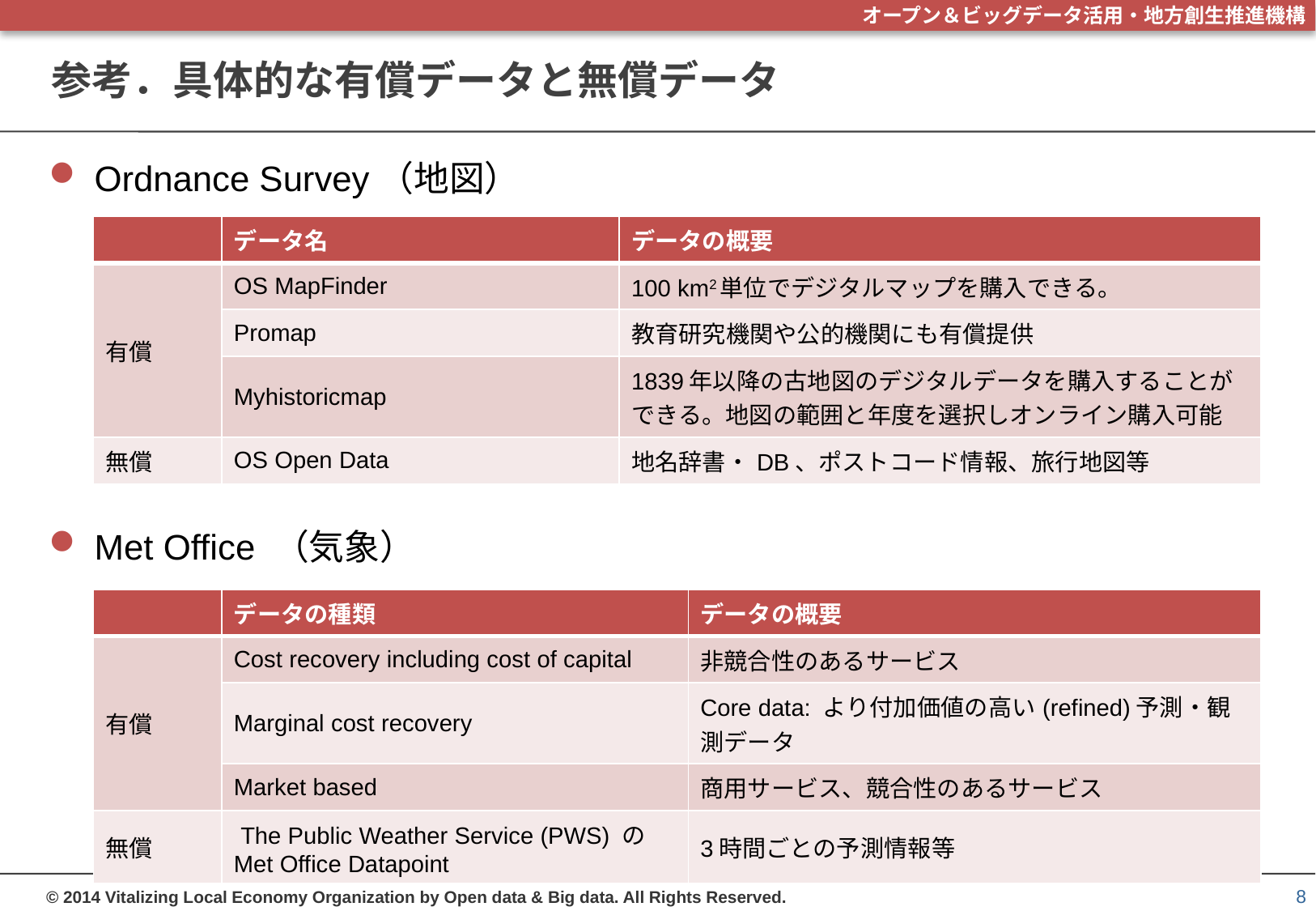

# 参考．具体的な有償データと無償データ
Ordnance Survey（地図）

Met Office （気象）

|  | データ名 | データの概要 |
| --- | --- | --- |
| 有償 | OS MapFinder | 100 km2単位でデジタルマップを購入できる。 |
|  | Promap | 教育研究機関や公的機関にも有償提供 |
|  | Myhistoricmap | 1839年以降の古地図のデジタルデータを購入することができる。地図の範囲と年度を選択しオンライン購入可能 |
| 無償 | OS Open Data | 地名辞書・DB、ポストコード情報、旅行地図等 |
|  | データの種類 | データの概要 |
| --- | --- | --- |
| 有償 | Cost recovery including cost of capital | 非競合性のあるサービス |
|  | Marginal cost recovery | Core data: より付加価値の高い(refined)予測・観測データ |
|  | Market based | 商用サービス、競合性のあるサービス |
| 無償 | The Public Weather Service (PWS) のMet Office Datapoint | 3時間ごとの予測情報等 |
8